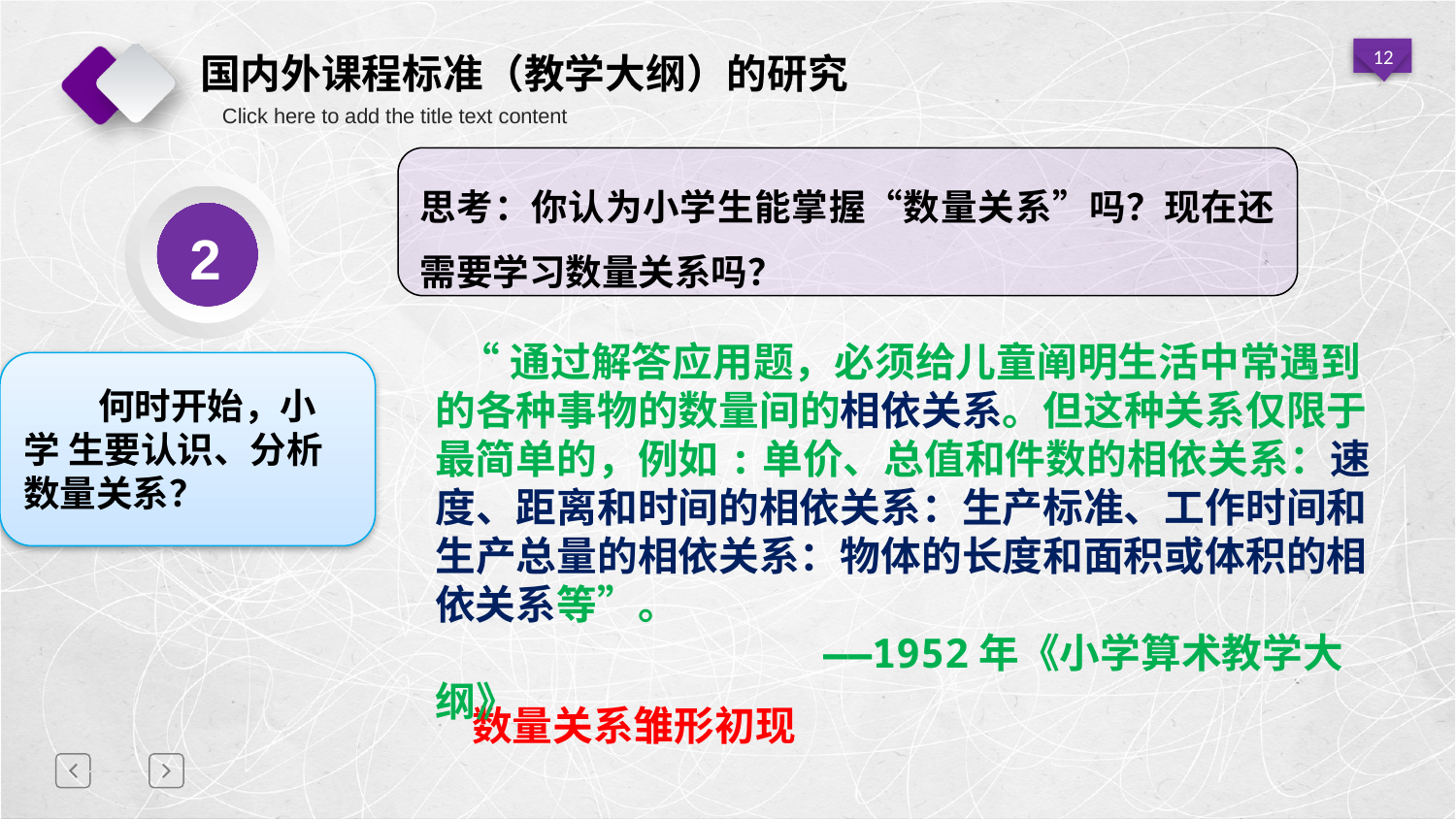

国内外课程标准（教学大纲）的研究
思考：你认为小学生能掌握“数量关系”吗？现在还需要学习数量关系吗？

        何时开始，小学 生要认识、分析数量关系？

2
   “通过解答应用题，必须给儿童阐明生活中常遇到的各种事物的数量间的相依关系。但这种关系仅限于最简单的，例如:单价、总值和件数的相依关系：速度、距离和时间的相依关系：生产标准、工作时间和生产总量的相依关系：物体的长度和面积或体积的相依关系等”。
                ——1952年《小学算术教学大纲》
数量关系雏形初现